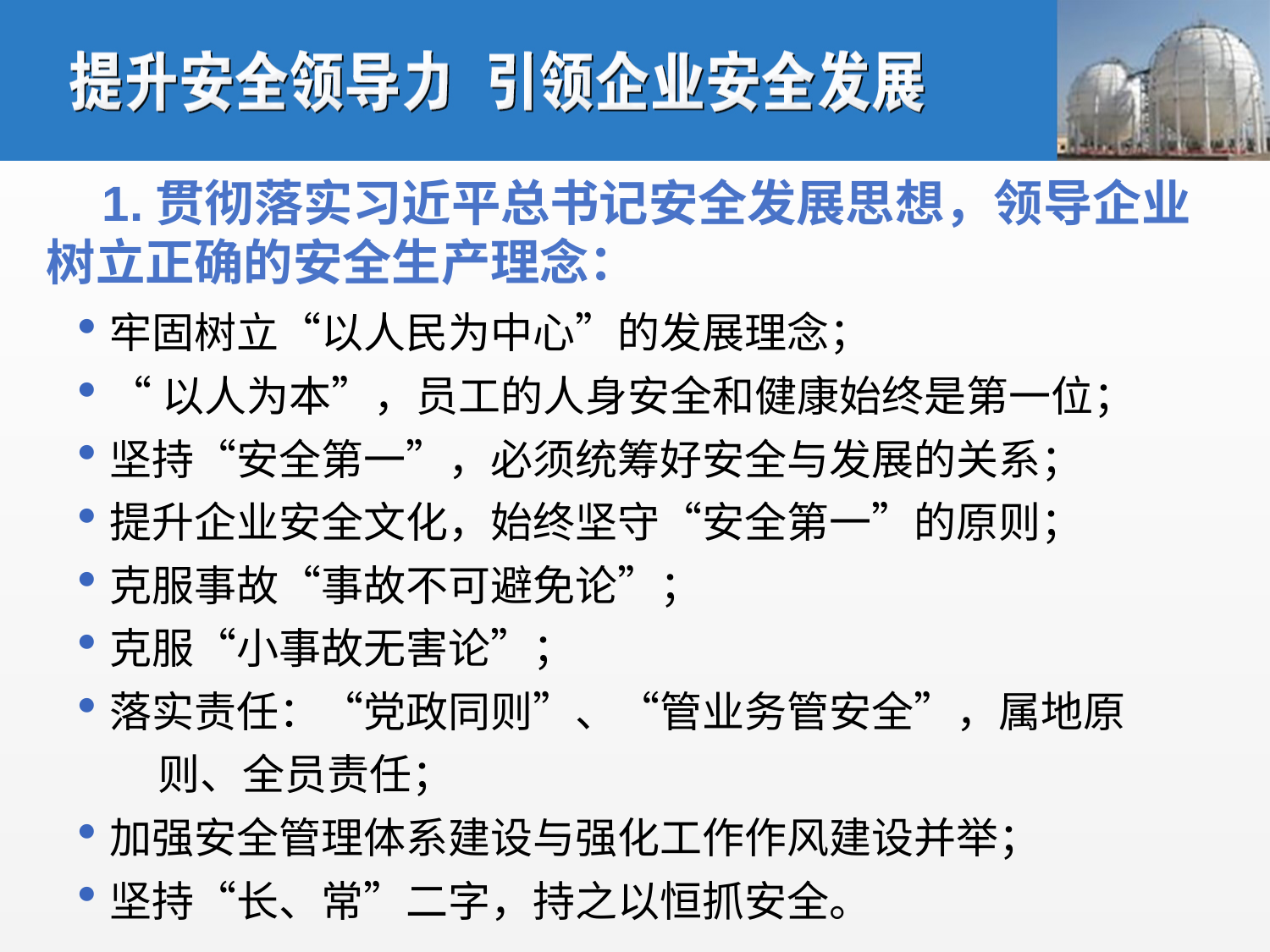

1.贯彻落实习近平总书记安全发展思想，领导企业树立正确的安全生产理念：
牢固树立“以人民为中心”的发展理念；
“以人为本”，员工的人身安全和健康始终是第一位；
坚持“安全第一”，必须统筹好安全与发展的关系；
提升企业安全文化，始终坚守“安全第一”的原则；
克服事故“事故不可避免论”；
克服“小事故无害论”；
落实责任：“党政同则”、“管业务管安全”，属地原
    则、全员责任；
加强安全管理体系建设与强化工作作风建设并举；
坚持“长、常”二字，持之以恒抓安全。
55